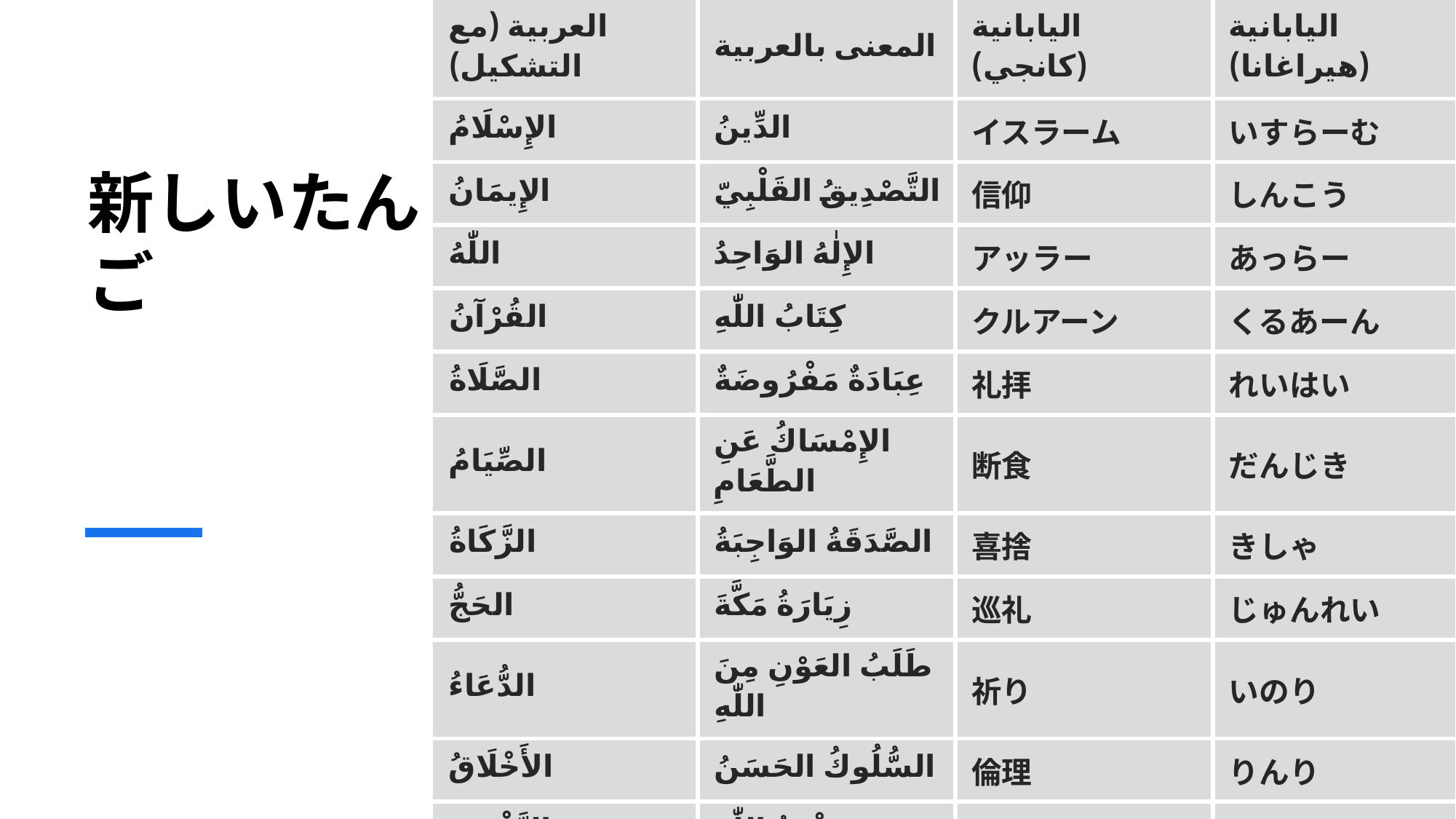

| العربية (مع التشكيل) | المعنى بالعربية | اليابانية (كانجي) | اليابانية (هيراغانا) |
| --- | --- | --- | --- |
| الإِسْلَامُ | الدِّينُ | イスラーム | いすらーむ |
| الإِيمَانُ | التَّصْدِيقُ القَلْبِيّ | 信仰 | しんこう |
| اللّٰهُ | الإِلٰهُ الوَاحِدُ | アッラー | あっらー |
| القُرْآنُ | كِتَابُ اللّٰهِ | クルアーン | くるあーん |
| الصَّلَاةُ | عِبَادَةٌ مَفْرُوضَةٌ | 礼拝 | れいはい |
| الصِّيَامُ | الإِمْسَاكُ عَنِ الطَّعَامِ | 断食 | だんじき |
| الزَّكَاةُ | الصَّدَقَةُ الوَاجِبَةُ | 喜捨 | きしゃ |
| الحَجُّ | زِيَارَةُ مَكَّةَ | 巡礼 | じゅんれい |
| الدُّعَاءُ | طَلَبُ العَوْنِ مِنَ اللّٰهِ | 祈り | いのり |
| الأَخْلَاقُ | السُّلُوكُ الحَسَنُ | 倫理 | りんり |
| التَّقْوَى | خَشْيَةُ اللّٰهِ | 敬虔 | けいけん |
| الجَنَّةُ | دَارُ النَّعِيمِ | 楽園 | らくえん |
| النَّارُ | دَارُ العِقَابِ | 地獄 | じごく |
| الرَّحْمَةُ | العَطْفُ وَاللُّطْفُ | 慈悲 | じひ |
# 新しいたんご